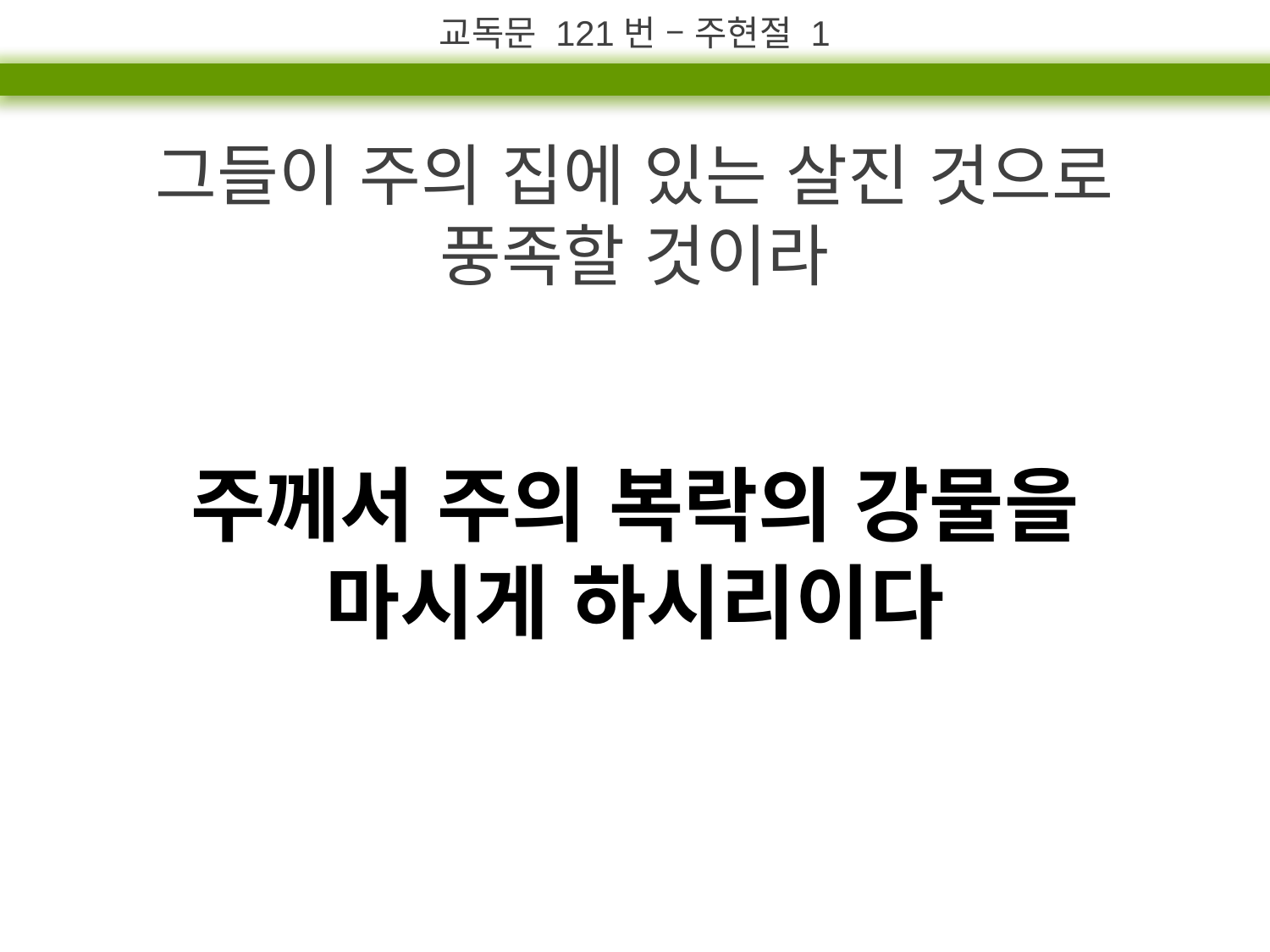

교독문 121번 – 주현절 1

그들이 주의 집에 있는 살진 것으로
풍족할 것이라
주께서 주의 복락의 강물을
마시게 하시리이다